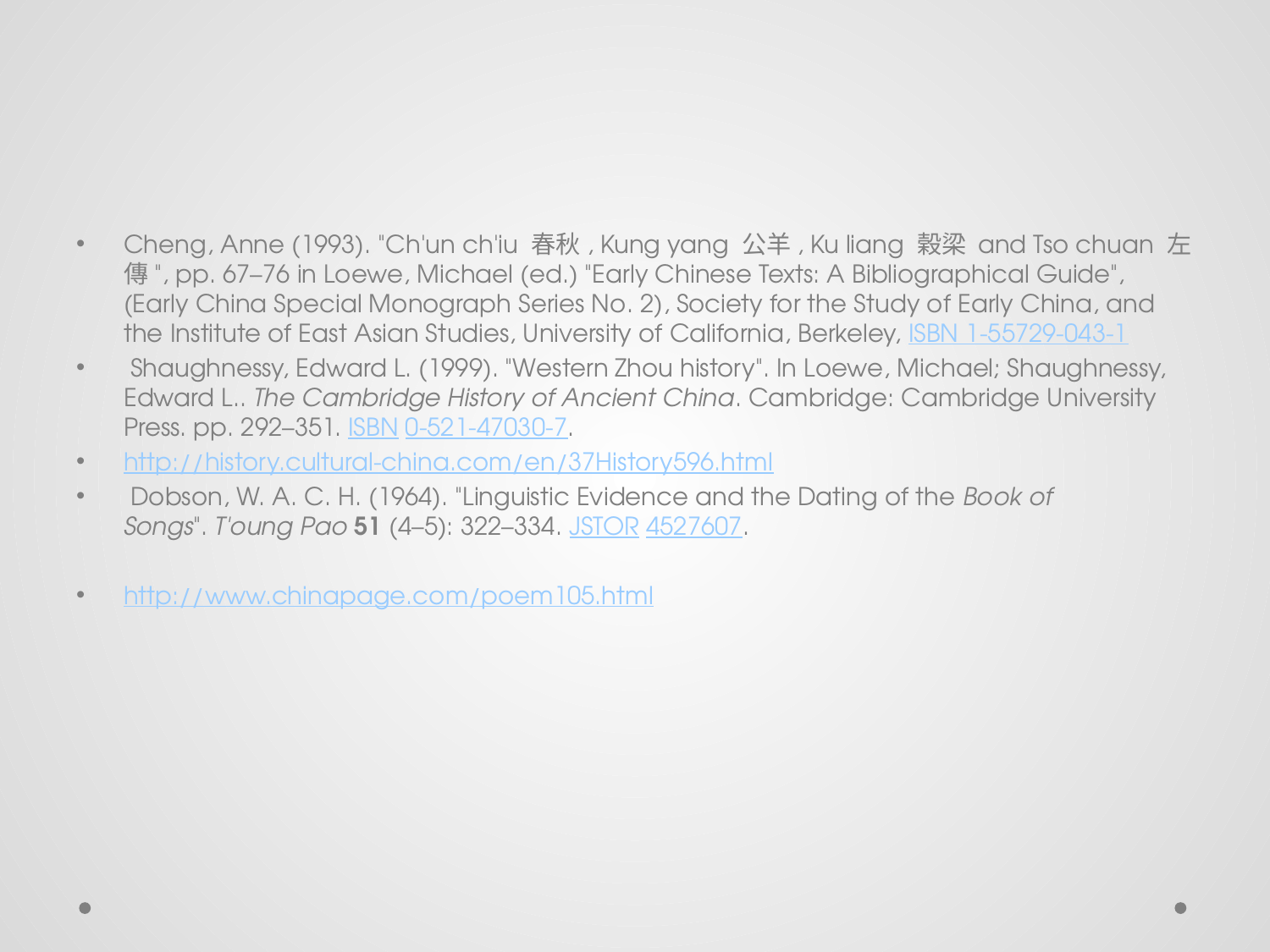

#
Cheng, Anne (1993). "Ch'un ch'iu 春秋, Kung yang 公羊, Ku liang 榖梁 and Tso chuan 左傳", pp. 67–76 in Loewe, Michael (ed.) "Early Chinese Texts: A Bibliographical Guide", (Early China Special Monograph Series No. 2), Society for the Study of Early China, and the Institute of East Asian Studies, University of California, Berkeley, ISBN 1-55729-043-1
 Shaughnessy, Edward L. (1999). "Western Zhou history". In Loewe, Michael; Shaughnessy, Edward L.. The Cambridge History of Ancient China. Cambridge: Cambridge University Press. pp. 292–351. ISBN 0-521-47030-7.
http://history.cultural-china.com/en/37History596.html
 Dobson, W. A. C. H. (1964). "Linguistic Evidence and the Dating of the Book of Songs". T'oung Pao 51 (4–5): 322–334. JSTOR 4527607.

http://www.chinapage.com/poem105.html